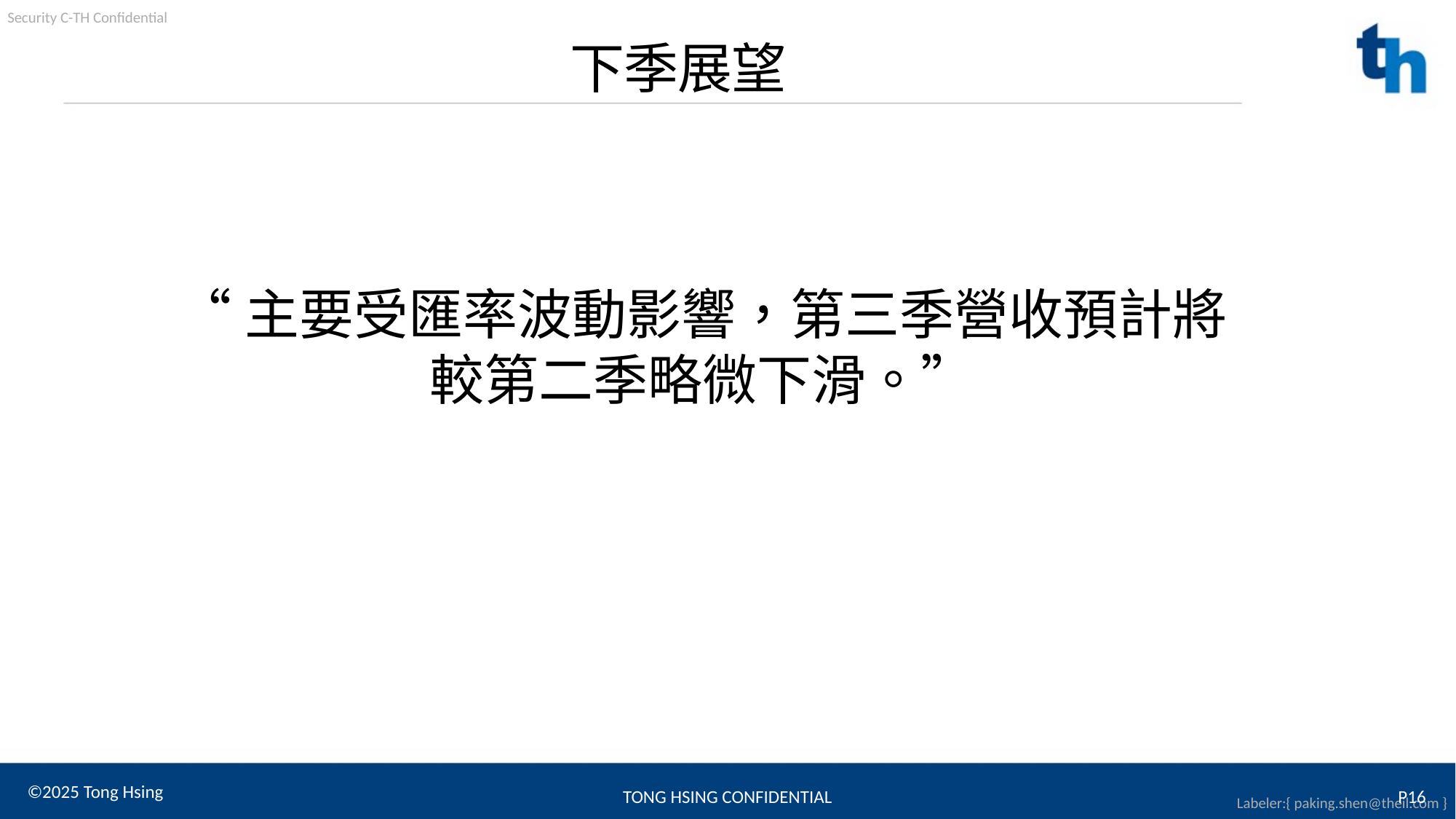

下季展望

“主要受匯率波動影響，第三季營收預計將較第二季略微下滑。”

TONG HSING CONFIDENTIAL
P16
©2025 Tong Hsing